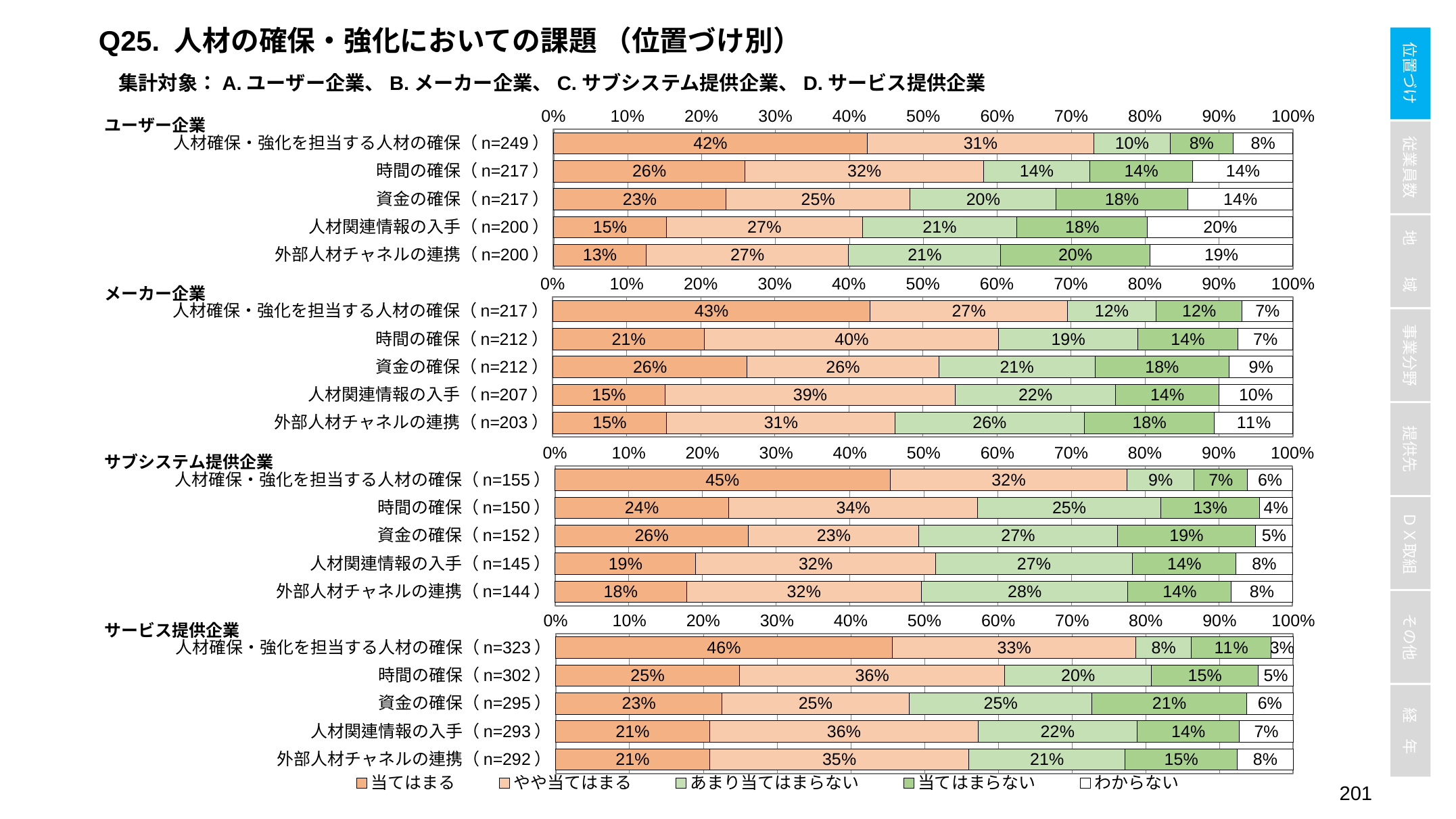

Q25. 人材の確保・強化においての課題 （位置づけ別）
集計対象：A.ユーザー企業、B.メーカー企業、C.サブシステム提供企業、D.サービス提供企業

### Chart

| Category | 当てはまる | やや当てはまる | あまり当てはまらない | 当てはまらない | わからない |
|---|---|---|---|---|---|
| 人材確保・強化を担当する人材の確保（n=249） | 0.42435424354243545 | 0.3062730627306273 | 0.1033210332103321 | 0.08487084870848709 | 0.08118081180811808 |
| 時間の確保（n=217） | 0.2589641434262948 | 0.32270916334661354 | 0.14342629482071714 | 0.1394422310756972 | 0.13545816733067728 |
| 資金の確保（n=217） | 0.233201581027668 | 0.2490118577075099 | 0.1976284584980237 | 0.17786561264822134 | 0.1422924901185771 |
| 人材関連情報の入手（n=200） | 0.15261044176706828 | 0.26506024096385544 | 0.20883534136546184 | 0.17670682730923695 | 0.19678714859437751 |
| 外部人材チャネルの連携（n=200） | 0.125 | 0.27419354838709675 | 0.2056451612903226 | 0.20161290322580644 | 0.1935483870967742 |

### Chart

| Category | 当てはまる | やや当てはまる | あまり当てはまらない | 当てはまらない | わからない |
|---|---|---|---|---|---|
| 人材確保・強化を担当する人材の確保（n=217） | 0.4291845493562232 | 0.26609442060085836 | 0.12017167381974249 | 0.11587982832618025 | 0.06866952789699571 |
| 時間の確保（n=212） | 0.2052401746724891 | 0.39737991266375544 | 0.18777292576419213 | 0.13537117903930132 | 0.07423580786026202 |
| 資金の確保（n=212） | 0.2629310344827586 | 0.25862068965517243 | 0.21120689655172414 | 0.1810344827586207 | 0.08620689655172414 |
| 人材関連情報の入手（n=207） | 0.15217391304347827 | 0.391304347826087 | 0.21739130434782608 | 0.1391304347826087 | 0.1 |
| 外部人材チャネルの連携（n=203） | 0.15418502202643172 | 0.30837004405286345 | 0.2555066079295154 | 0.1762114537444934 | 0.10572687224669604 |

### Chart

| Category | 当てはまる | やや当てはまる | あまり当てはまらない | 当てはまらない | わからない |
|---|---|---|---|---|---|
| 人材確保・強化を担当する人材の確保（n=155） | 0.45454545454545453 | 0.3212121212121212 | 0.09090909090909091 | 0.07272727272727272 | 0.06060606060606061 |
| 時間の確保（n=150） | 0.2356687898089172 | 0.3375796178343949 | 0.2484076433121019 | 0.1337579617834395 | 0.044585987261146494 |
| 資金の確保（n=152） | 0.2625 | 0.23125 | 0.26875 | 0.1875 | 0.05 |
| 人材関連情報の入手（n=145） | 0.1910828025477707 | 0.3248407643312102 | 0.267515923566879 | 0.14012738853503184 | 0.07643312101910828 |
| 外部人材チャネルの連携（n=144） | 0.17834394904458598 | 0.3184713375796178 | 0.2802547770700637 | 0.14012738853503184 | 0.08280254777070063 |

### Chart

| Category | 当てはまる | やや当てはまる | あまり当てはまらない | 当てはまらない | わからない |
|---|---|---|---|---|---|
| 人材確保・強化を担当する人材の確保（n=323） | 0.45645645645645644 | 0.3303303303303303 | 0.07507507507507508 | 0.10810810810810811 | 0.03003003003003003 |
| 時間の確保（n=302） | 0.24921135646687698 | 0.35962145110410093 | 0.19873817034700317 | 0.14511041009463724 | 0.0473186119873817 |
| 資金の確保（n=295） | 0.2253968253968254 | 0.25396825396825395 | 0.24761904761904763 | 0.20952380952380953 | 0.06349206349206349 |
| 人材関連情報の入手（n=293） | 0.2088607594936709 | 0.3639240506329114 | 0.21518987341772153 | 0.13924050632911392 | 0.07278481012658228 |
| 外部人材チャネルの連携（n=292） | 0.2088607594936709 | 0.3512658227848101 | 0.2120253164556962 | 0.1518987341772152 | 0.0759493670886076 |
201